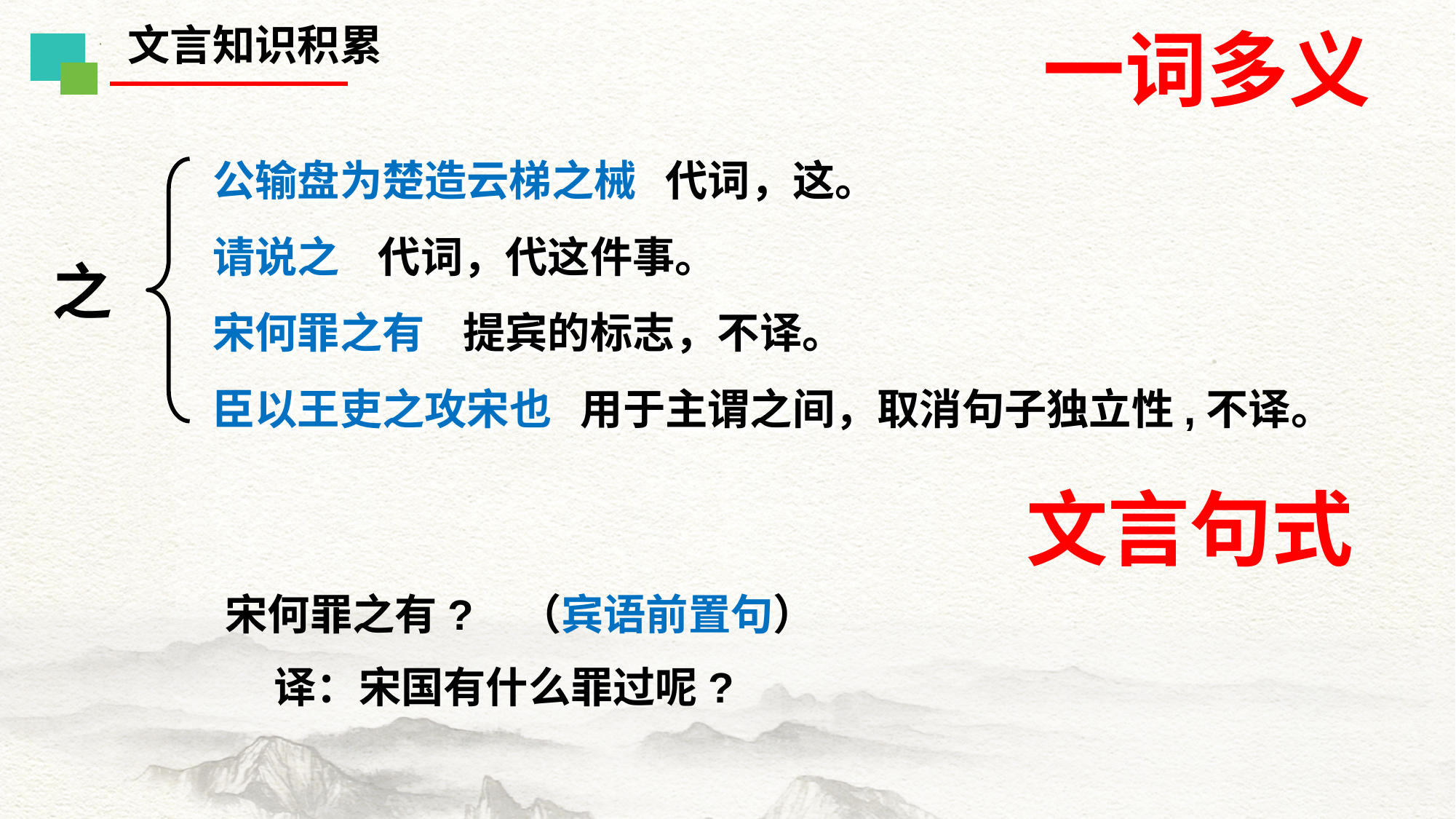

文言知识积累
一词多义

公输盘为楚造云梯之械   代词，这。
请说之    代词，代这件事。
宋何罪之有    提宾的标志，不译。
臣以王吏之攻宋也   用于主谓之间，取消句子独立性,不译。

之
文言句式
宋何罪之有?   （宾语前置句）
    译：宋国有什么罪过呢?